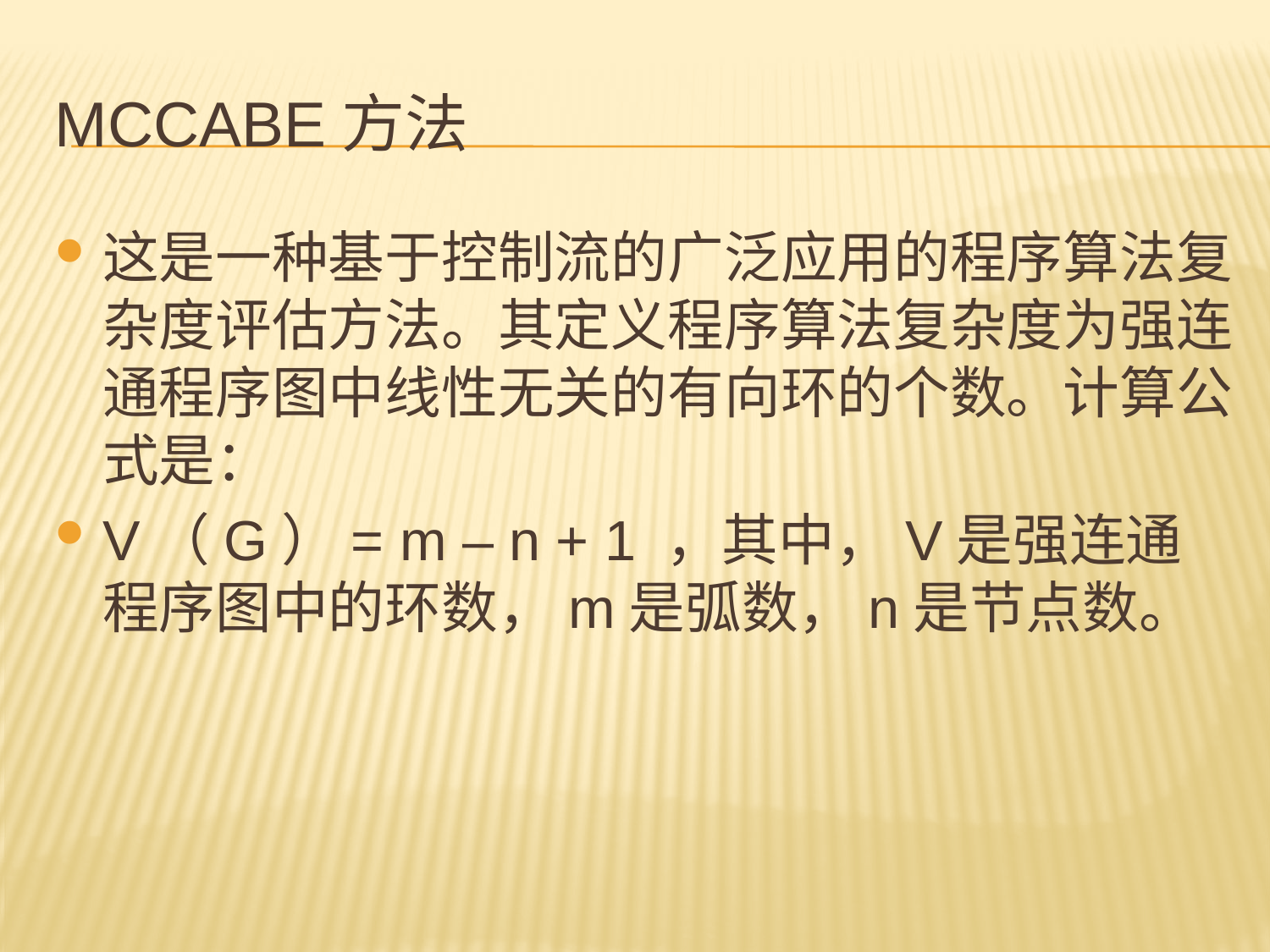

# McCabe方法
这是一种基于控制流的广泛应用的程序算法复杂度评估方法。其定义程序算法复杂度为强连通程序图中线性无关的有向环的个数。计算公式是：
V（G）= m – n + 1 ，其中，V是强连通程序图中的环数，m是弧数，n是节点数。